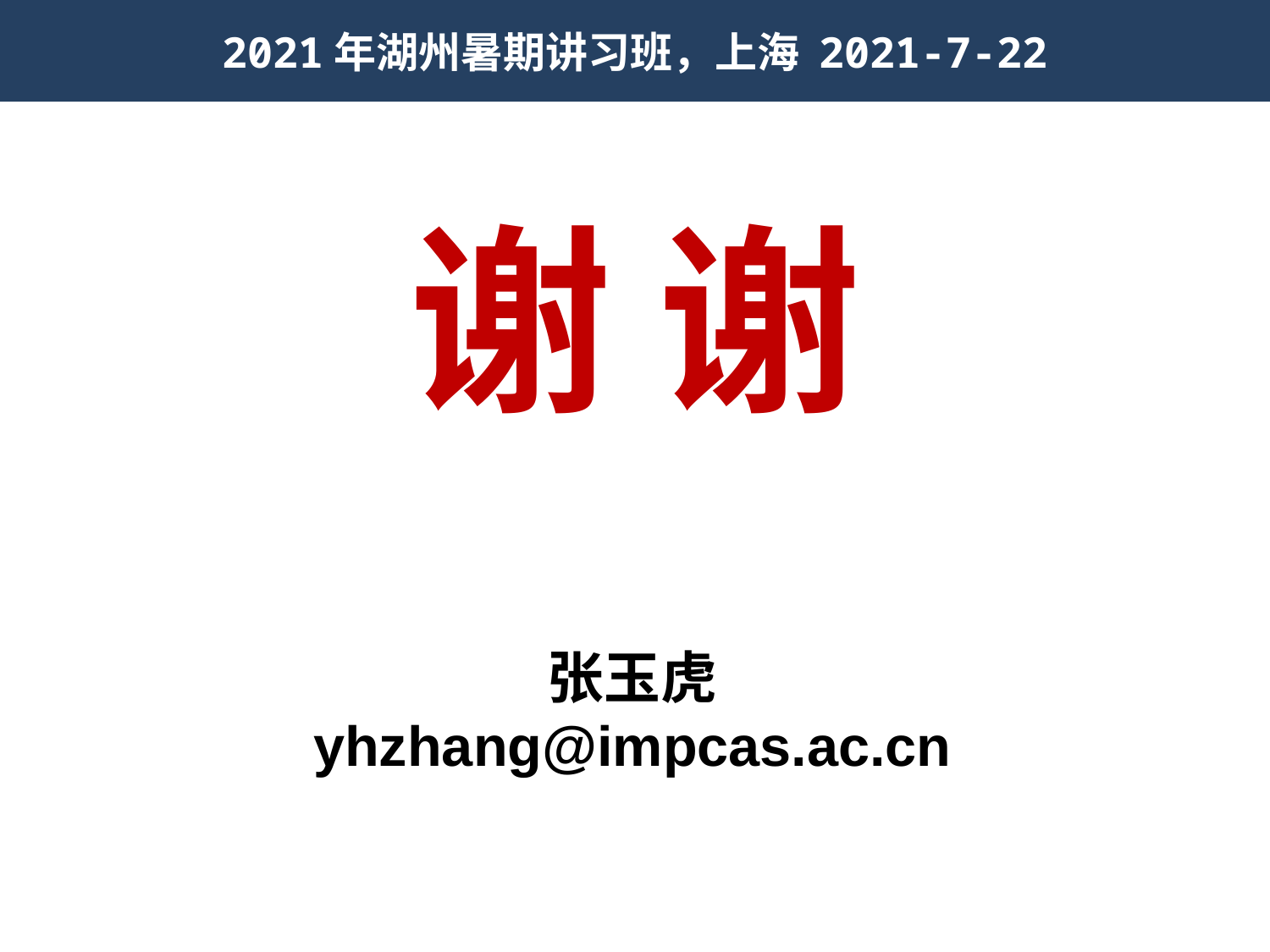

2021年湖州暑期讲习班，上海 2021-7-22
# 谢 谢
张玉虎
yhzhang@impcas.ac.cn